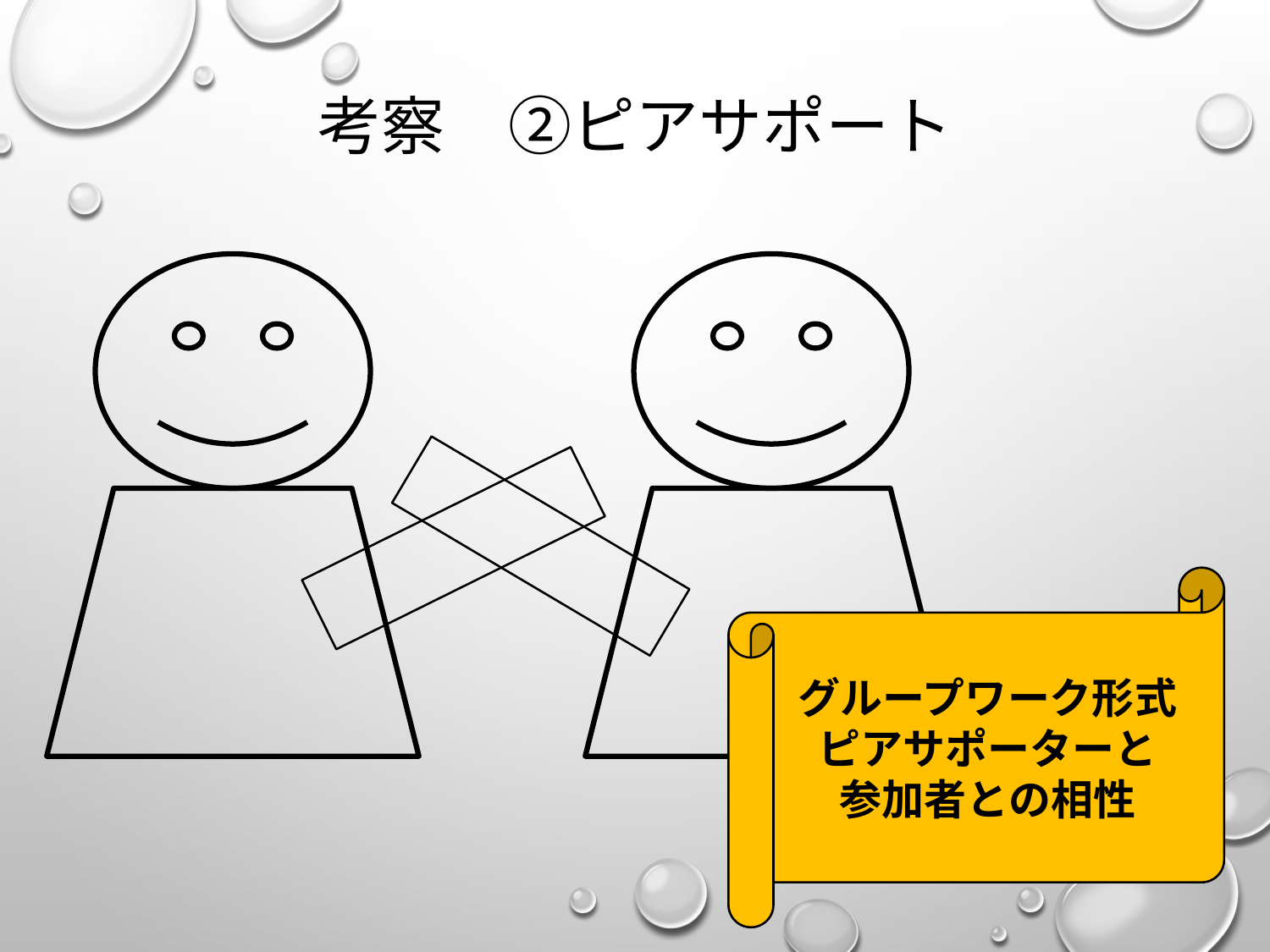

# 考察　②ピアサポート

グループワーク形式
ピアサポーターと
参加者との相性